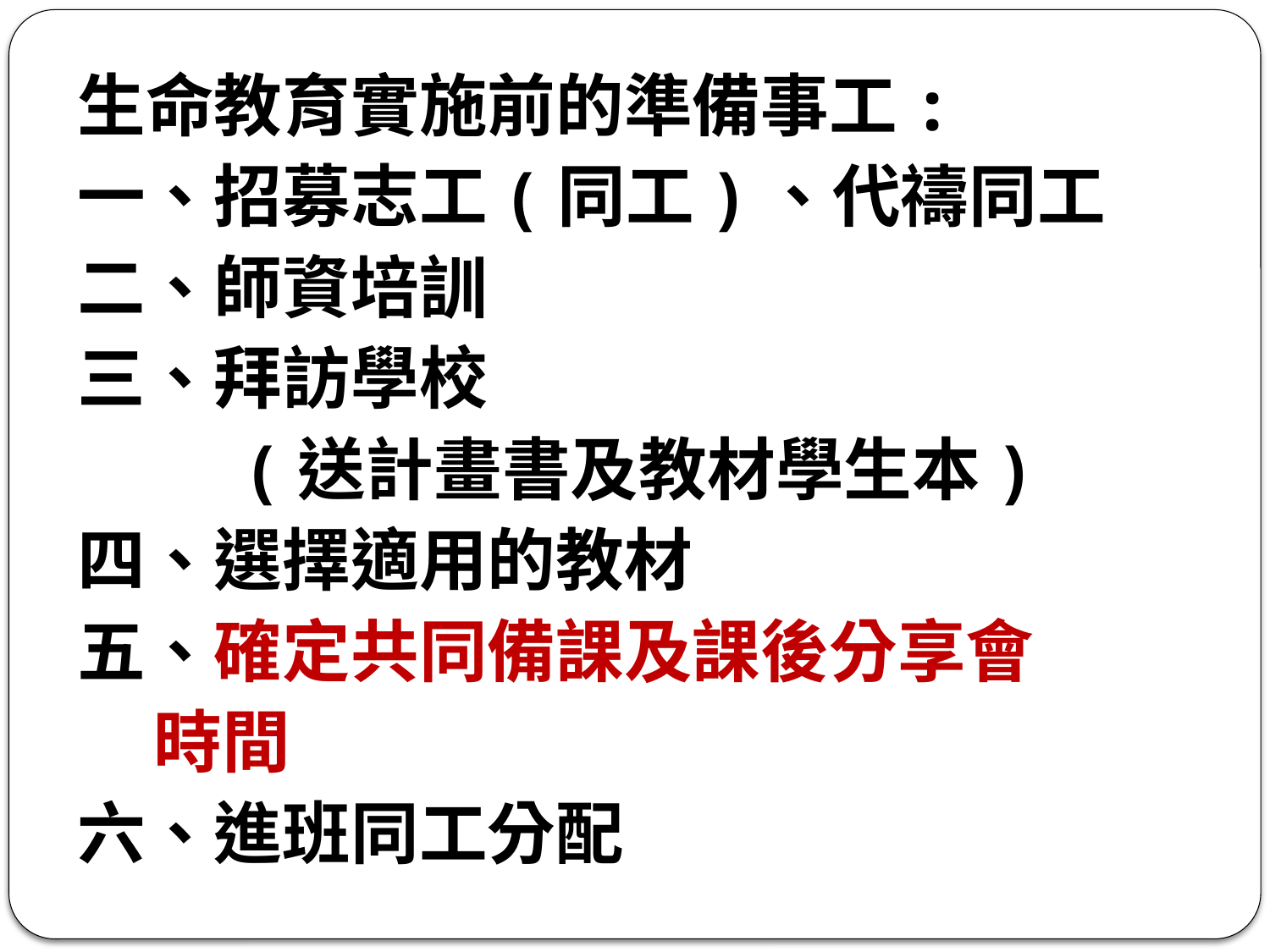

生命教育實施前的準備事工:
一、招募志工(同工)、代禱同工
二、師資培訓
三、拜訪學校
    (送計畫書及教材學生本)
四、選擇適用的教材
五、確定共同備課及課後分享會
    時間
六、進班同工分配